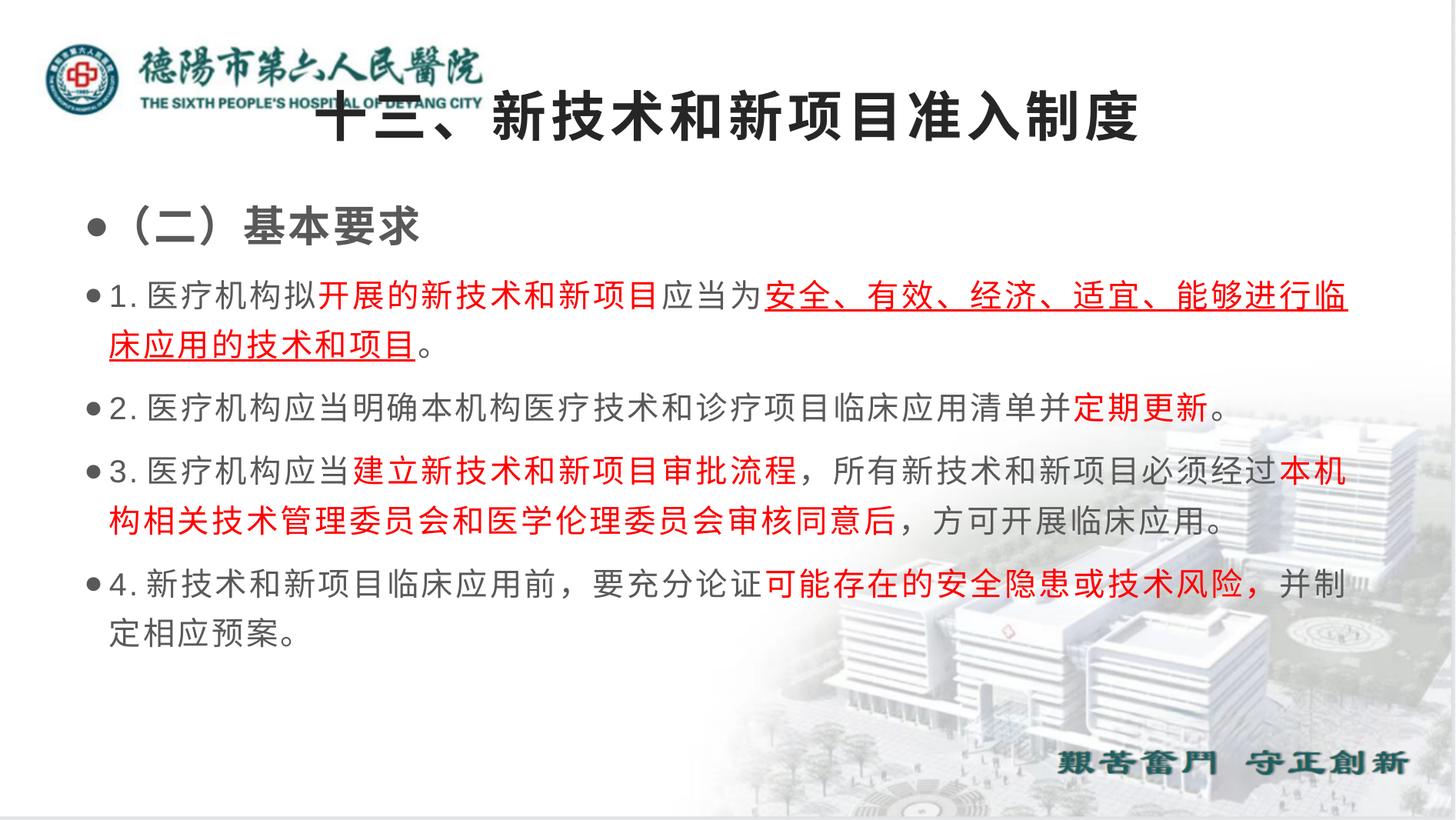

# 十三、新技术和新项目准入制度
（二）基本要求
1.医疗机构拟开展的新技术和新项目应当为安全、有效、经济、适宜、能够进行临床应用的技术和项目。
2.医疗机构应当明确本机构医疗技术和诊疗项目临床应用清单并定期更新。
3.医疗机构应当建立新技术和新项目审批流程，所有新技术和新项目必须经过本机构相关技术管理委员会和医学伦理委员会审核同意后，方可开展临床应用。
4.新技术和新项目临床应用前，要充分论证可能存在的安全隐患或技术风险，并制定相应预案。